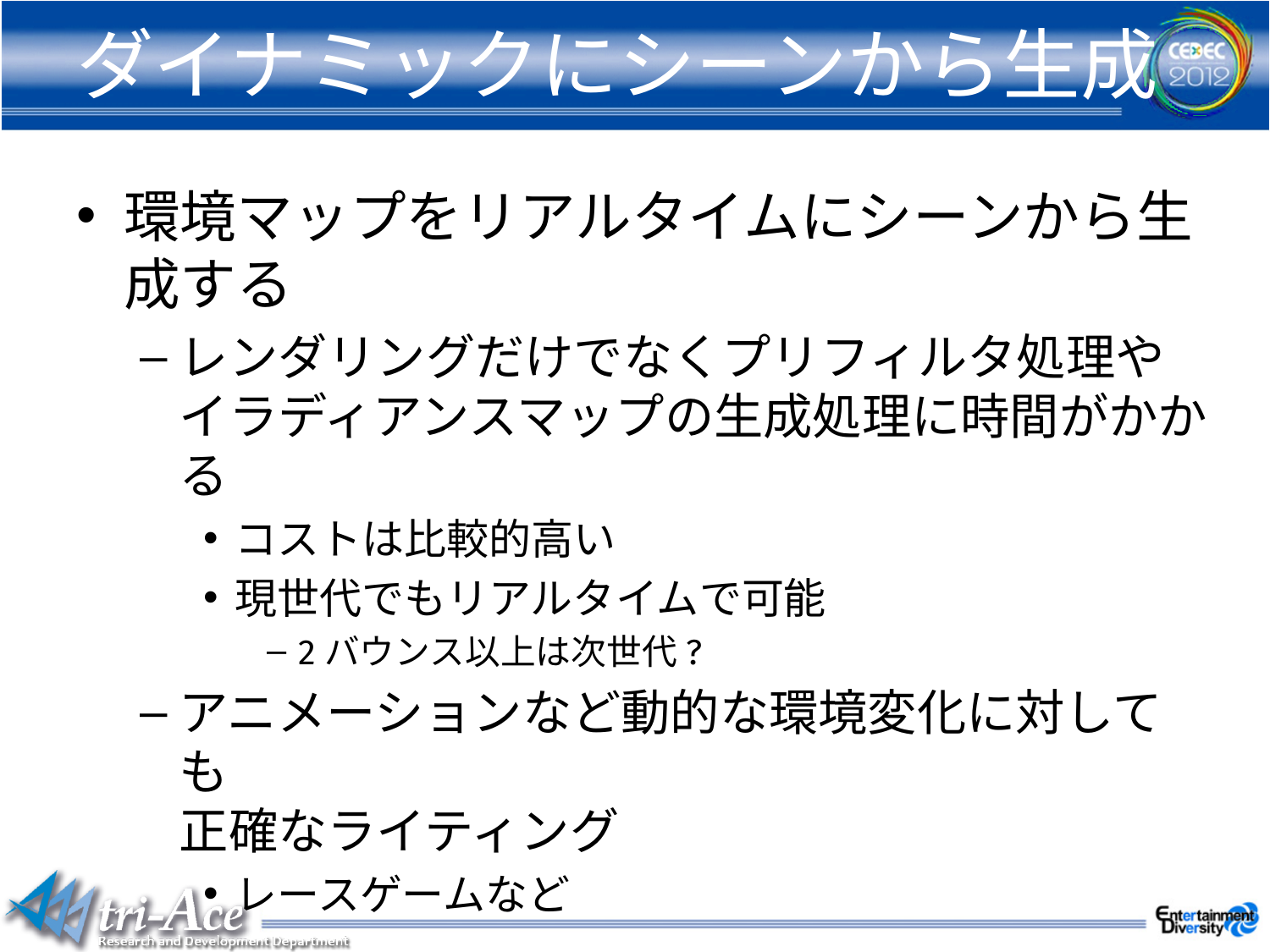

# ダイナミックにシーンから生成
環境マップをリアルタイムにシーンから生成する
レンダリングだけでなくプリフィルタ処理やイラディアンスマップの生成処理に時間がかかる
コストは比較的高い
現世代でもリアルタイムで可能
2バウンス以上は次世代?
アニメーションなど動的な環境変化に対しても
正確なライティング
レースゲームなど